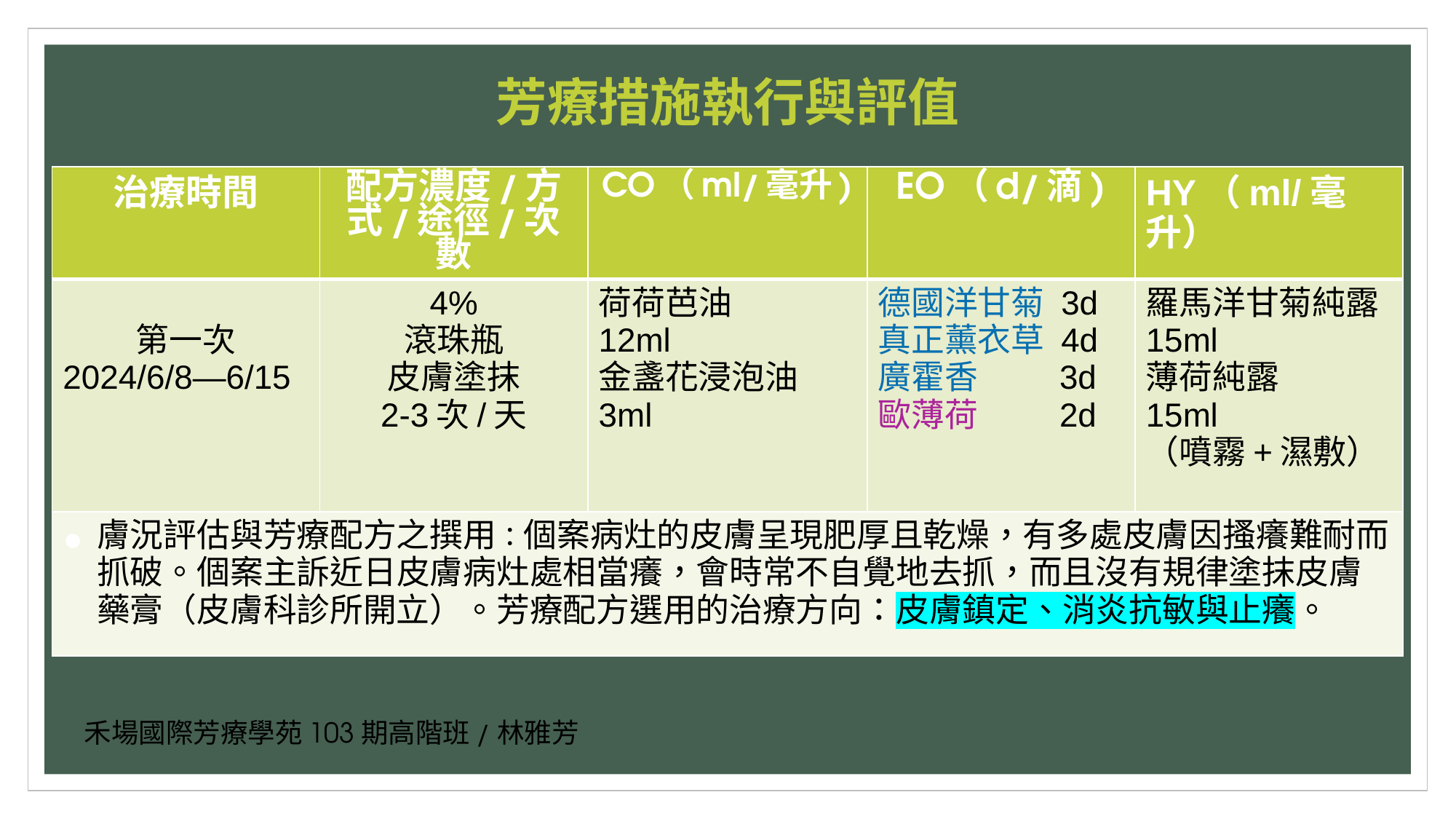

# 芳療措施執行與評值
| 治療時間 | 配方濃度/方式/途徑/次數 | CO（ml/毫升) | EO（d/滴) | HY（ml/毫升） |
| --- | --- | --- | --- | --- |
| 第一次 2024/6/8—6/15 | 4% 滾珠瓶 皮膚塗抹 2-3次/天 | 荷荷芭油 12ml 金盞花浸泡油3ml | 德國洋甘菊 3d 真正薰衣草 4d 廣霍香 3d 歐薄荷 2d | 羅馬洋甘菊純露15ml 薄荷純露 15ml （噴霧+濕敷） |
| 膚況評估與芳療配方之撰用：個案病灶的皮膚呈現肥厚且乾燥，有多處皮膚因搔癢難耐而抓破。個案主訴近日皮膚病灶處相當癢，會時常不自覺地去抓，而且沒有規律塗抹皮膚藥膏（皮膚科診所開立）。芳療配方選用的治療方向：皮膚鎮定、消炎抗敏與止癢。 |  |  |  |  |

禾場國際芳療學苑103期高階班/林雅芳